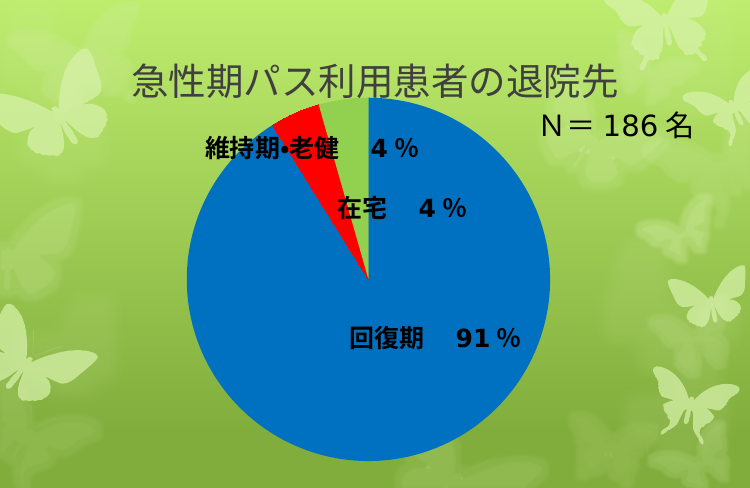

# 急性期パス利用患者の退院先

### Chart

| Category |  |
|---|---|
Ｎ＝186名
維持期・老健　4％
在宅　4％
回復期　91％